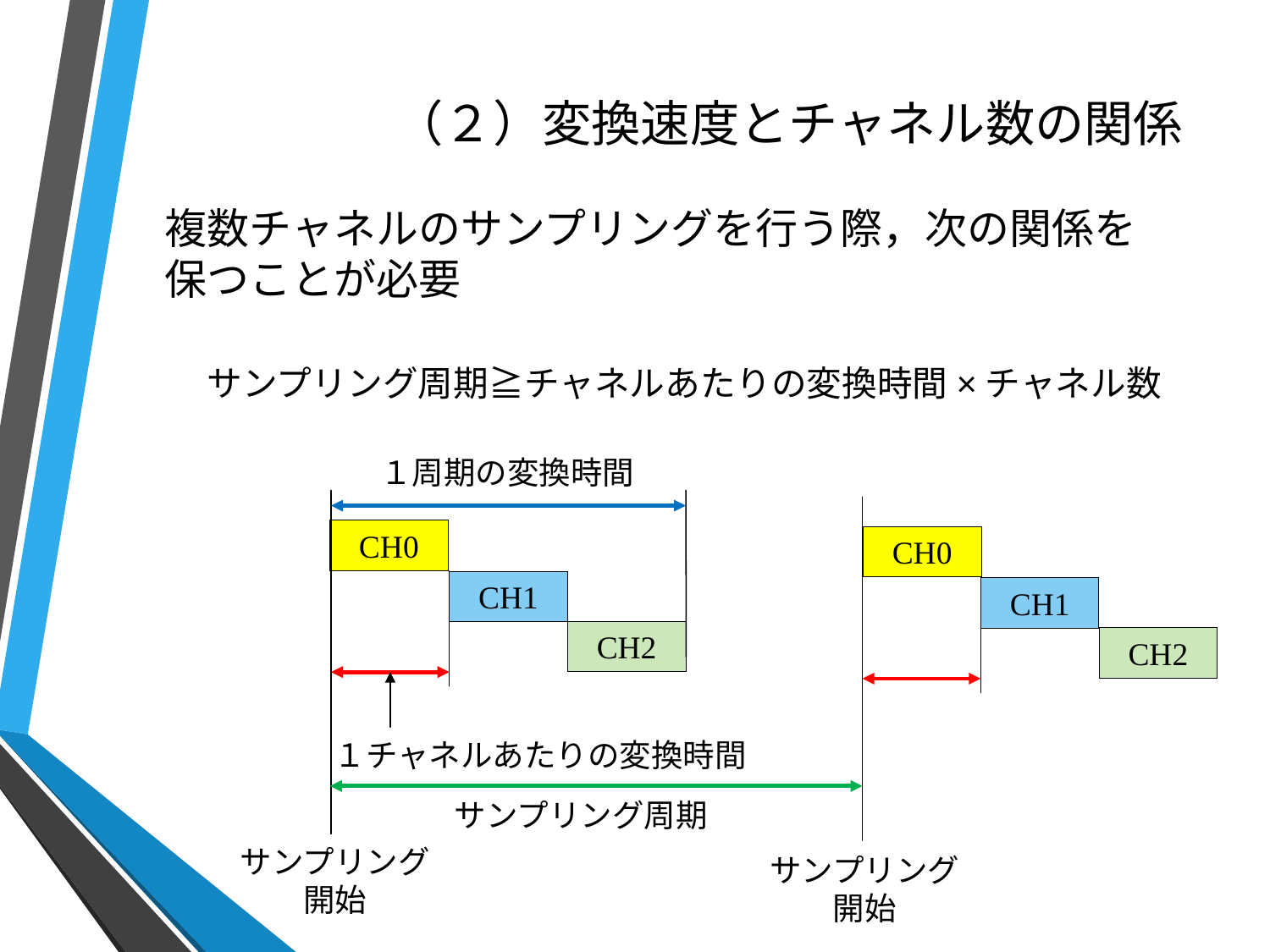

# （２）変換速度とチャネル数の関係
複数チャネルのサンプリングを行う際，次の関係を保つことが必要

　サンプリング周期≧チャネルあたりの変換時間×チャネル数
１周期の変換時間
CH0
CH1
CH2
CH0
CH1
CH2
１チャネルあたりの変換時間
サンプリング周期
サンプリング
開始
サンプリング
開始